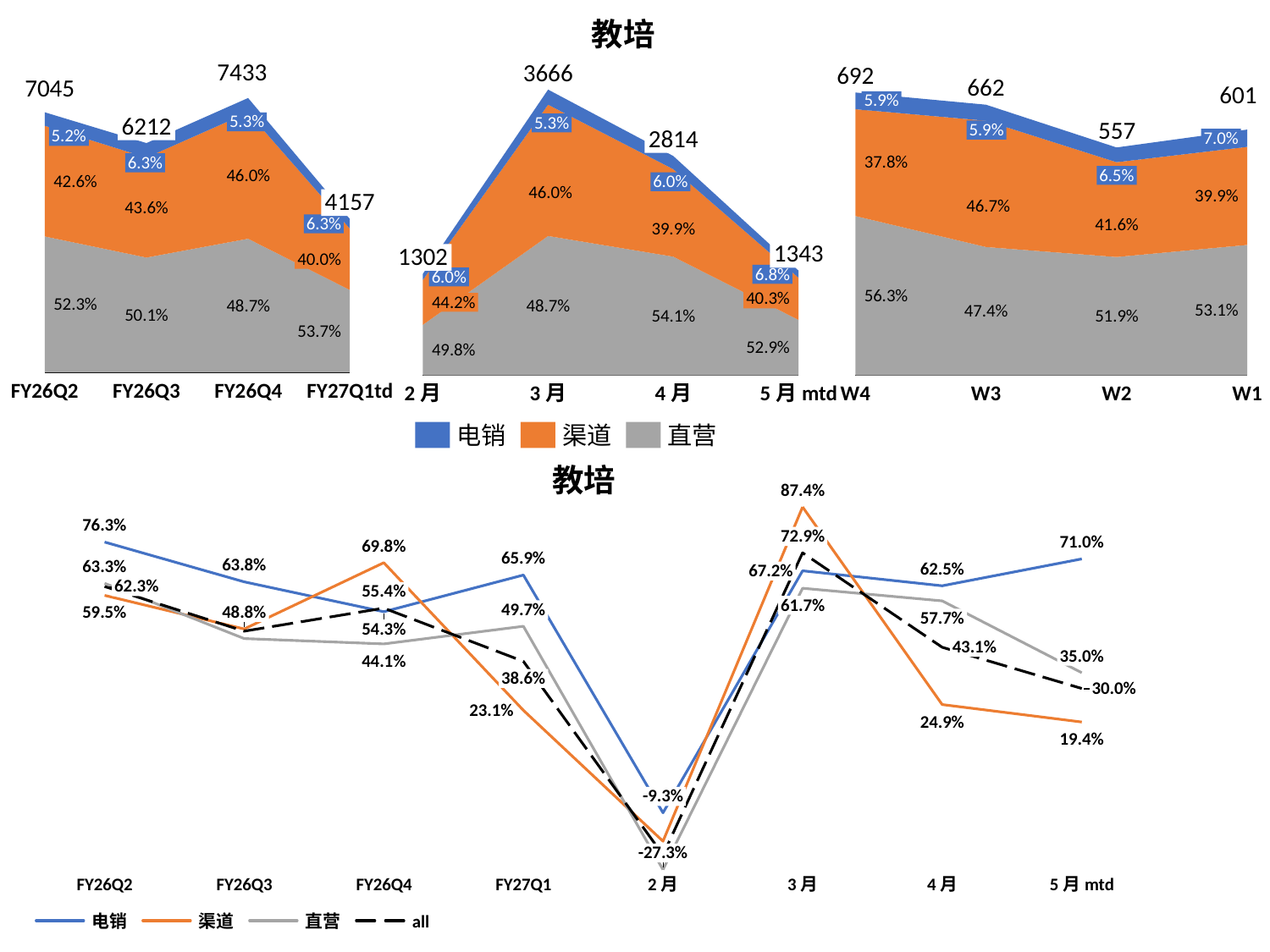

教培
7433
3666
692
662
7045

### Chart

| Category |  |  |  |
|---|---|---|---|

### Chart

| Category |  |  |  |
|---|---|---|---|
601

### Chart

| Category |  |  |  |
|---|---|---|---|
5.9%
5.3%
6212
5.3%
557
5.9%
2814
5.2%
7.0%
37.8%
6.3%
6.5%
46.0%
42.6%
6.0%
46.0%
39.9%
4157
46.7%
43.6%
6.3%
41.6%
39.9%
1343
1302
40.0%
6.8%
6.0%
56.3%
40.3%
44.2%
52.3%
48.7%
48.7%
53.1%
47.4%
50.1%
54.1%
51.9%
53.7%
52.9%
49.8%
FY26Q2
FY26Q3
FY26Q4
FY27Q1td
2月
3月
4月
5月mtd
W4
W3
W2
W1

电销
渠道
直营
教培
87.4%

### Chart

| Category |  |  |  |  |
|---|---|---|---|---|
76.3%
72.9%
71.0%
69.8%
65.9%
63.8%
63.3%
62.5%
67.2%
62.3%
55.4%
61.7%
49.7%
48.8%
59.5%
57.7%
54.3%
43.1%
35.0%
44.1%
38.6%
30.0%
23.1%
24.9%
19.4%
-9.3%
-27.3%
FY26Q2
FY26Q3
FY26Q4
FY27Q1
2月
3月
4月
5月mtd
电销
渠道
直营
all